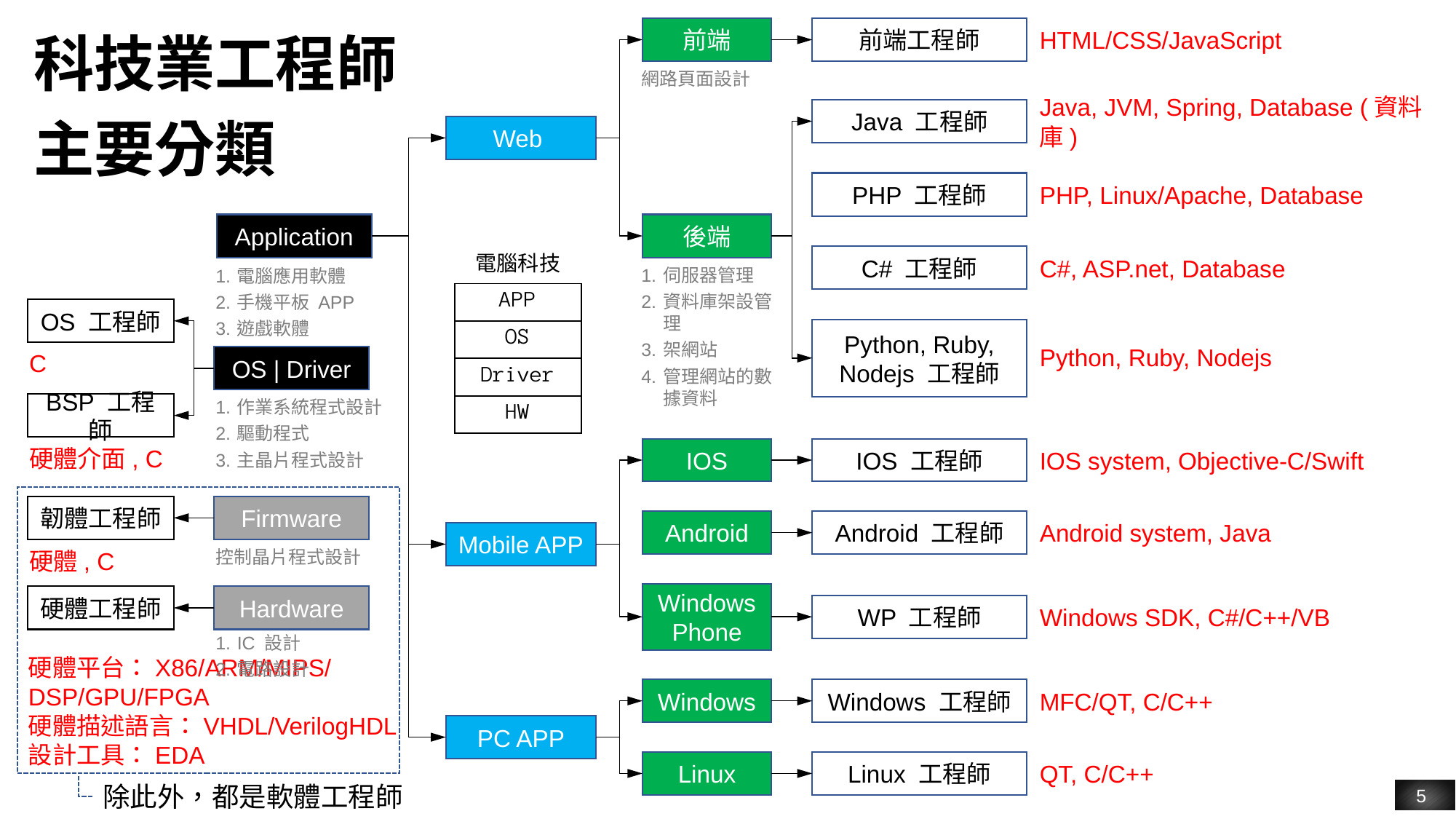

前端
前端工程師
HTML/CSS/JavaScript
科技業工程師
網路頁面設計
Java 工程師
Java, JVM, Spring, Database (資料庫)
主要分類
Web
PHP 工程師
PHP, Linux/Apache, Database
Application
後端
電腦科技
C# 工程師
C#, ASP.net, Database
伺服器管理
資料庫架設管理
架網站
管理網站的數據資料
電腦應用軟體
手機平板 APP
遊戲軟體
| APP |
| --- |
| OS |
| Driver |
| HW |
OS 工程師
BSP 工程師
Python, Ruby, Nodejs 工程師
Python, Ruby, Nodejs
C
OS | Driver
作業系統程式設計
驅動程式
主晶片程式設計
硬體介面, C
IOS
IOS 工程師
IOS system, Objective-C/Swift

韌體工程師
Firmware
Android
Android 工程師
Android system, Java
Mobile APP
硬體, C
控制晶片程式設計
Windows Phone
硬體工程師
Hardware
WP 工程師
Windows SDK, C#/C++/VB
IC 設計
電路設計
硬體平台：X86/ARM/MIPS/DSP/GPU/FPGA
硬體描述語言：VHDL/VerilogHDL
設計工具：EDA
Windows
Windows 工程師
MFC/QT, C/C++
PC APP
Linux
Linux 工程師
QT, C/C++
除此外，都是軟體工程師